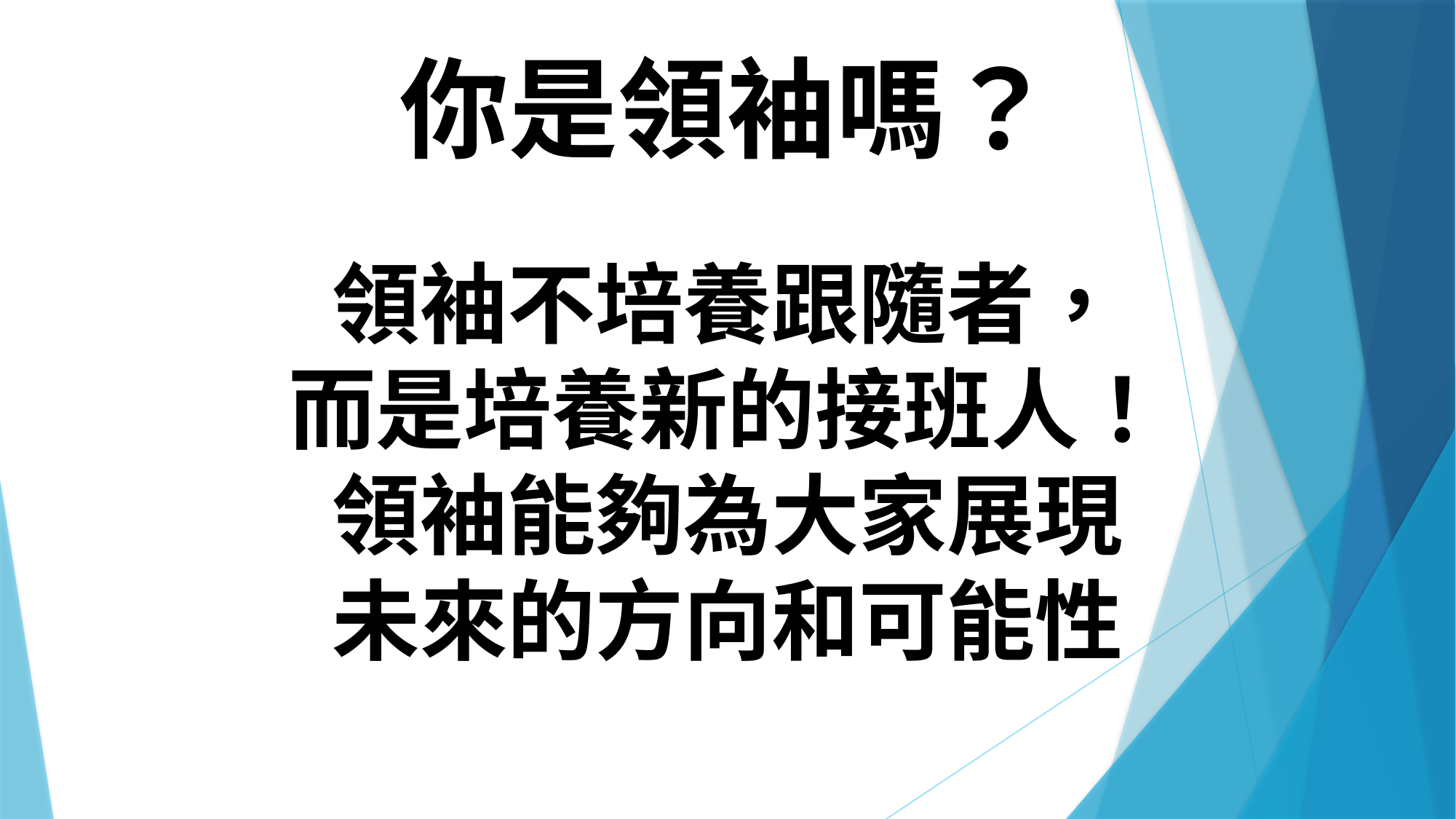

你是領袖嗎？

領袖不培養跟隨者，
而是培養新的接班人！
領袖能夠為大家展現
未來的方向和可能性